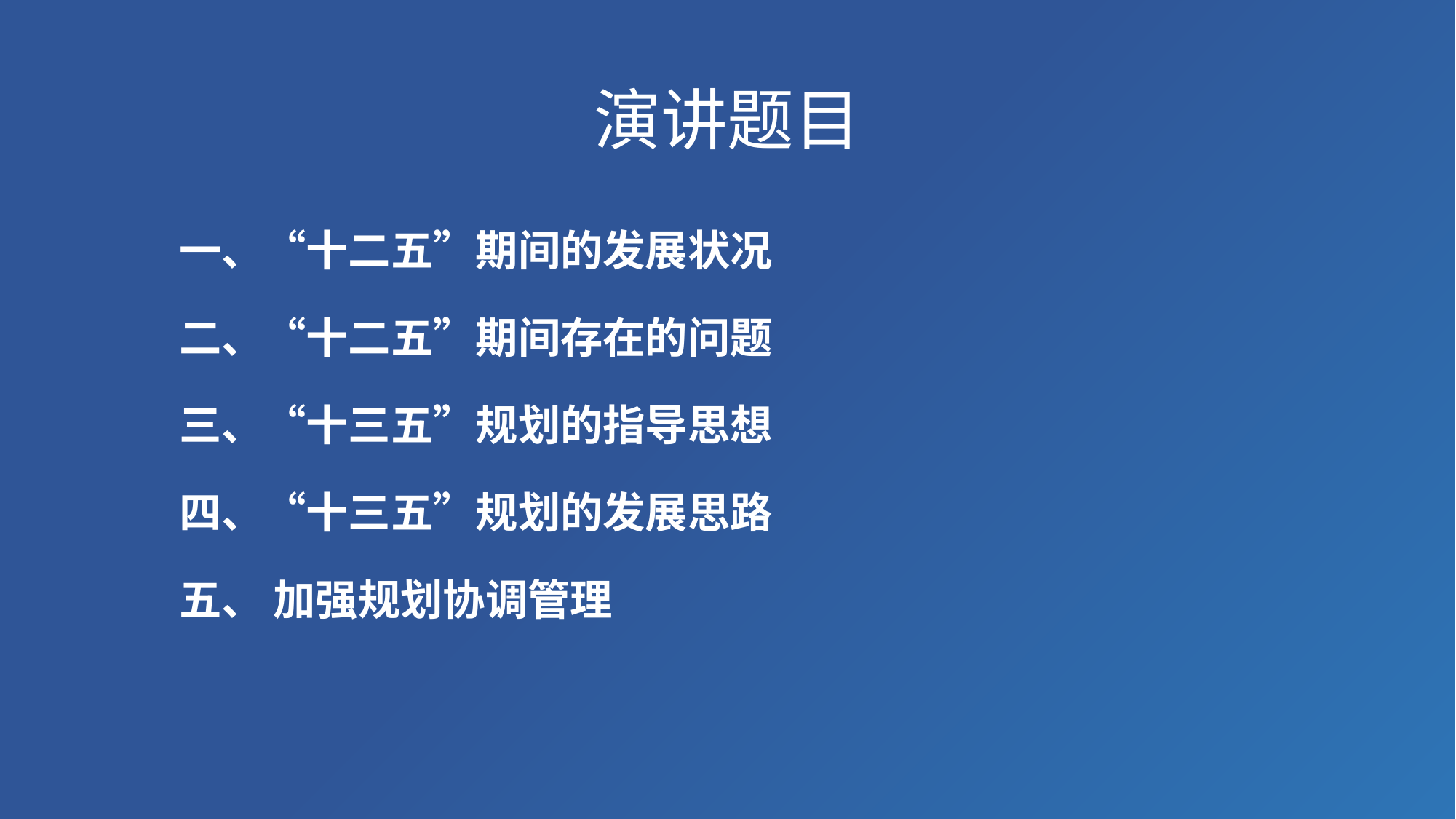

# 演讲题目
      一、“十二五”期间的发展状况
      二、“十二五”期间存在的问题
      三、“十三五”规划的指导思想
      四、“十三五”规划的发展思路
      五、 加强规划协调管理